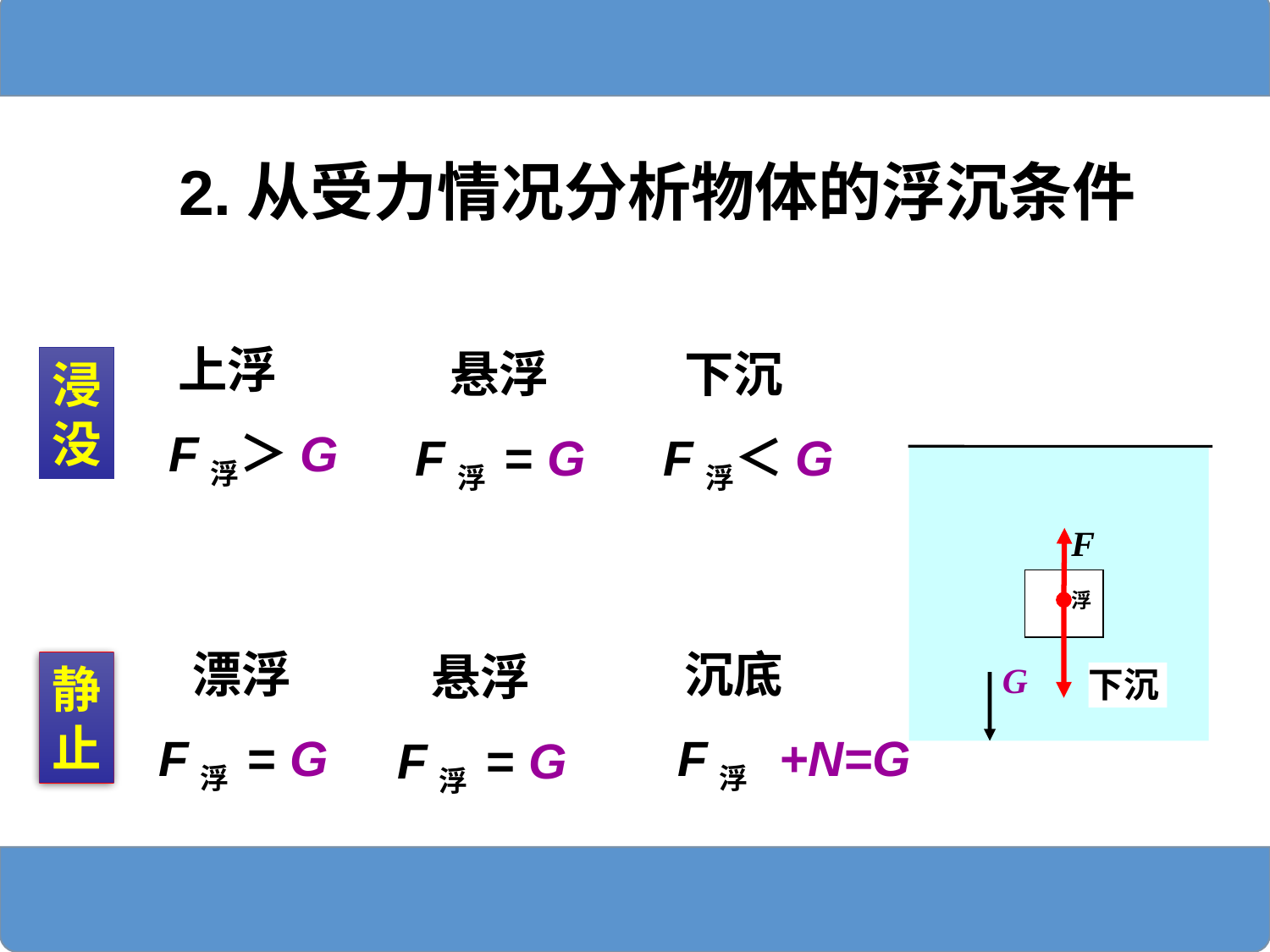

2.从受力情况分析物体的浮沉条件
 上浮
 F浮＞G
  悬浮
F浮 = G
  下沉
 F浮＜G
浸
没

F浮

G
  漂浮
F浮 = G
  沉底
  F浮   +N=G

  悬浮
F浮 = G
静
止
下沉